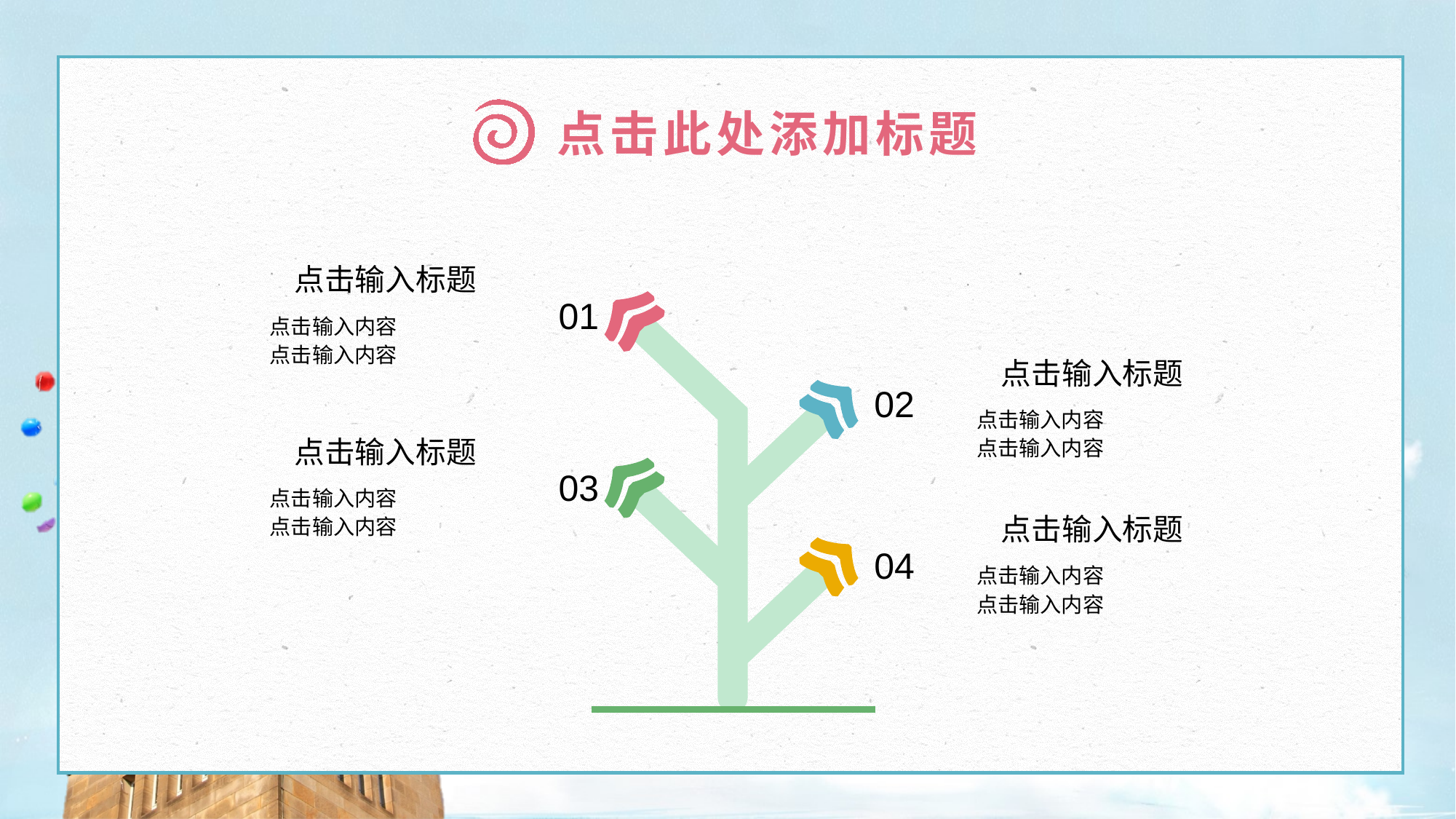

点击此处添加标题

点击输入标题
点击输入内容
点击输入内容

01

02
03
04

点击输入标题
点击输入内容
点击输入内容

点击输入标题
点击输入内容
点击输入内容

点击输入标题
点击输入内容
点击输入内容